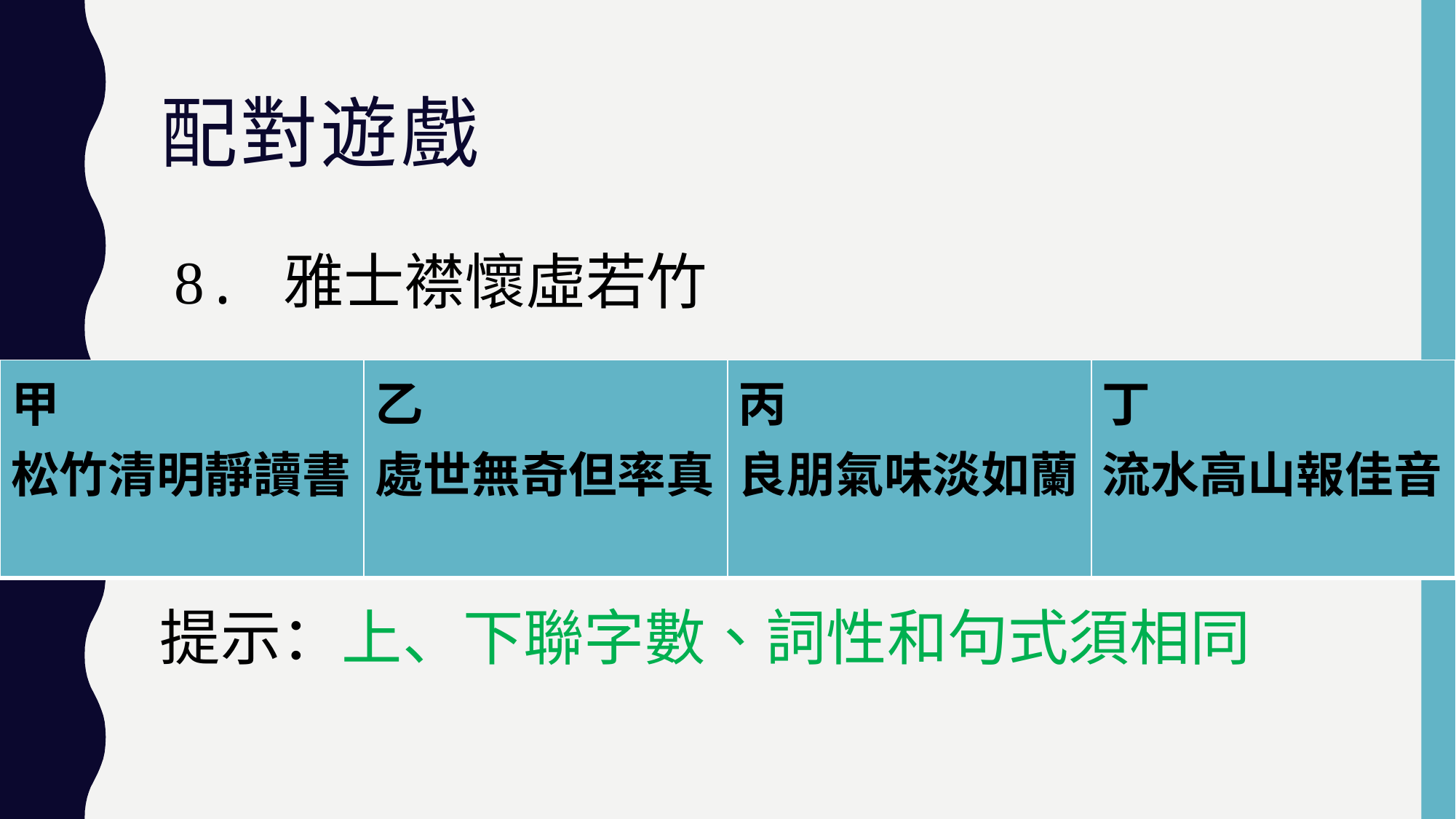

# 配對遊戲
8.	雅士襟懷虛若竹
| 甲 松竹清明靜讀書 | 乙 處世無奇但率真 | 丙 良朋氣味淡如蘭 | 丁 流水高山報佳音 |
| --- | --- | --- | --- |
提示：上、下聯字數、詞性和句式須相同